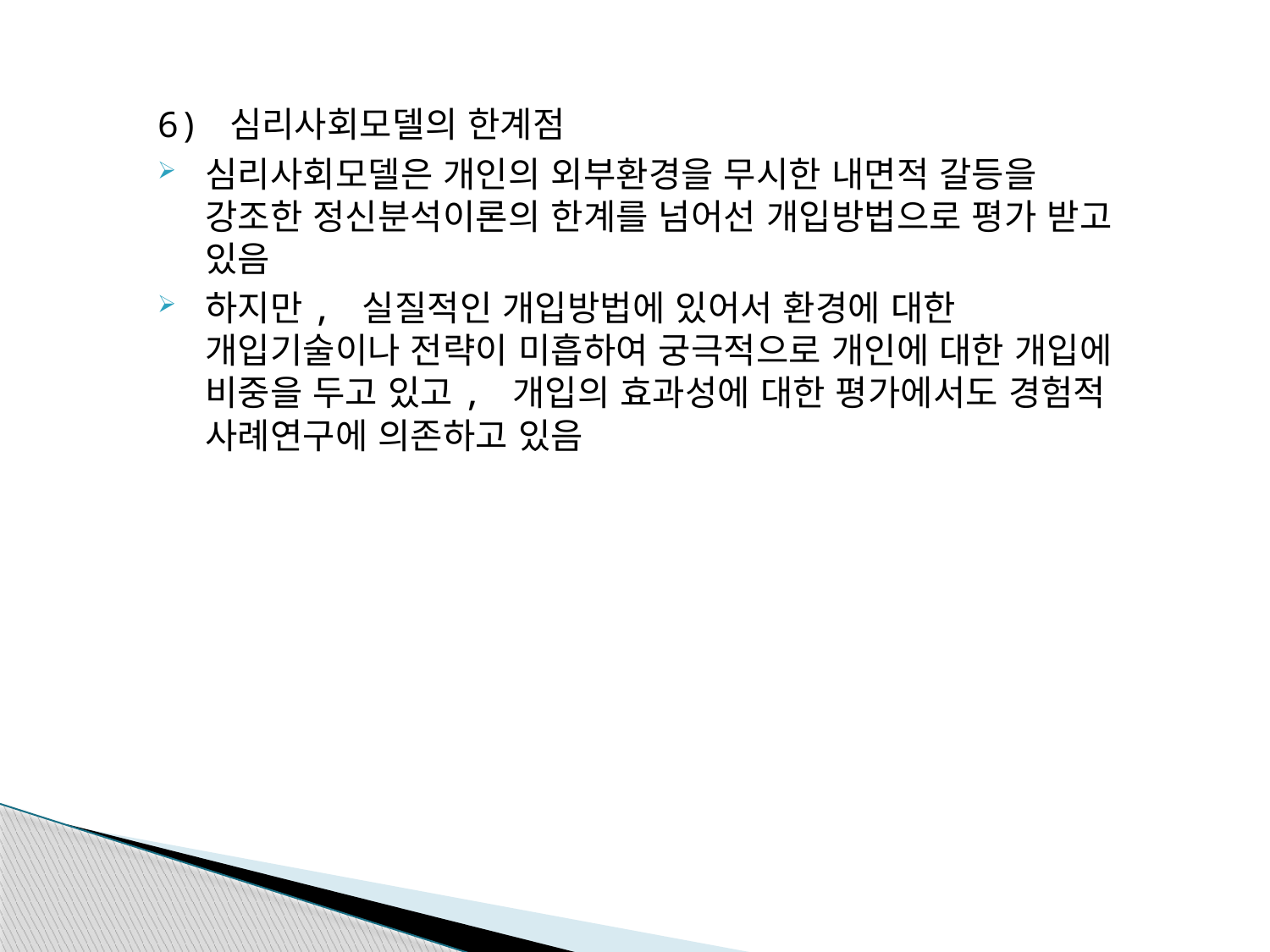

6) 심리사회모델의 한계점
심리사회모델은 개인의 외부환경을 무시한 내면적 갈등을 강조한 정신분석이론의 한계를 넘어선 개입방법으로 평가 받고 있음
하지만, 실질적인 개입방법에 있어서 환경에 대한 개입기술이나 전략이 미흡하여 궁극적으로 개인에 대한 개입에 비중을 두고 있고, 개입의 효과성에 대한 평가에서도 경험적 사례연구에 의존하고 있음